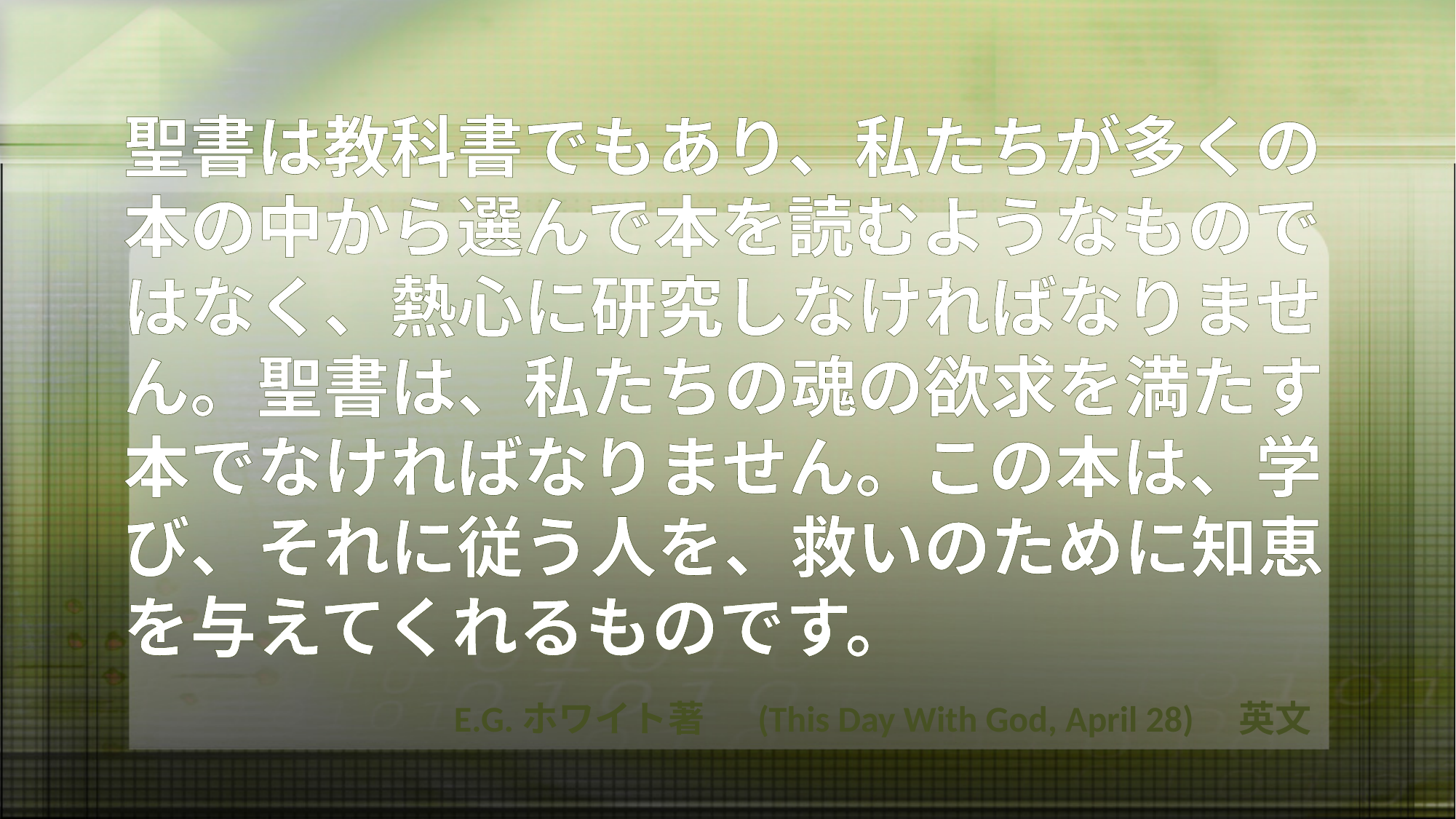

聖書は教科書でもあり、私たちが多くの本の中から選んで本を読むようなものではなく、熱心に研究しなければなりません。聖書は、私たちの魂の欲求を満たす本でなければなりません。この本は、学び、それに従う人を、救いのために知恵を与えてくれるものです。
E.G.ホワイト著　 (This Day With God, April 28)　英文